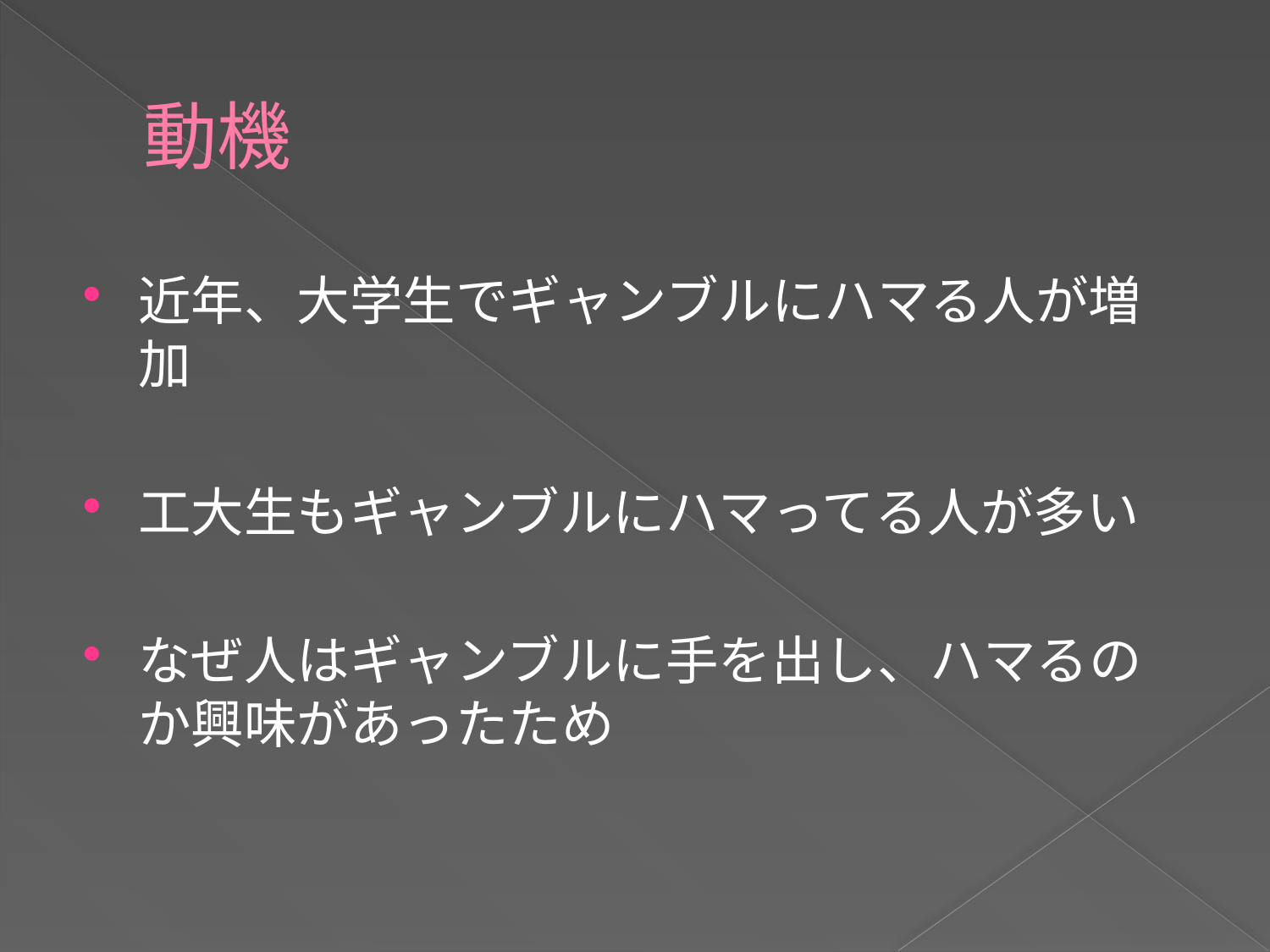

# 動機
近年、大学生でギャンブルにハマる人が増加

工大生もギャンブルにハマってる人が多い

なぜ人はギャンブルに手を出し、ハマるのか興味があったため